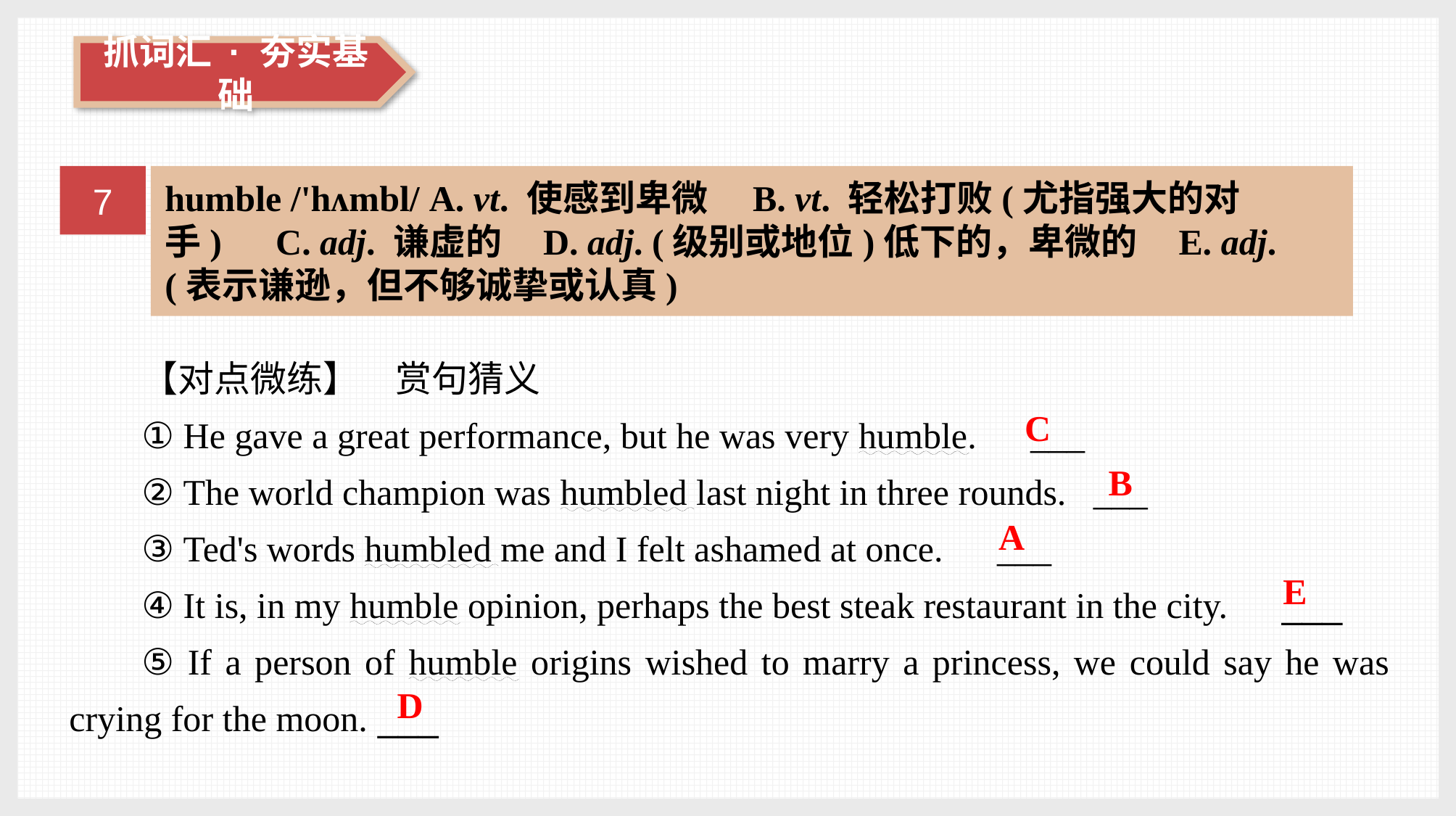

7

humble /'hʌmbl/ A. vt. 使感到卑微　B. vt. 轻松打败(尤指强大的对手)　C. adj. 谦虚的    D. adj. (级别或地位)低下的，卑微的    E. adj. (表示谦逊，但不够诚挚或认真)
【对点微练】　赏句猜义
① He gave a great performance, but he was very humble.　___
② The world champion was humbled last night in three rounds.   ___
③ Ted's words humbled me and I felt ashamed at once.　___
④ It is, in my humble opinion, perhaps the best steak restaurant in the city.　___
⑤ If a person of humble origins wished to marry a princess, we could say he was crying for the moon. ___
C
B
A
E
D